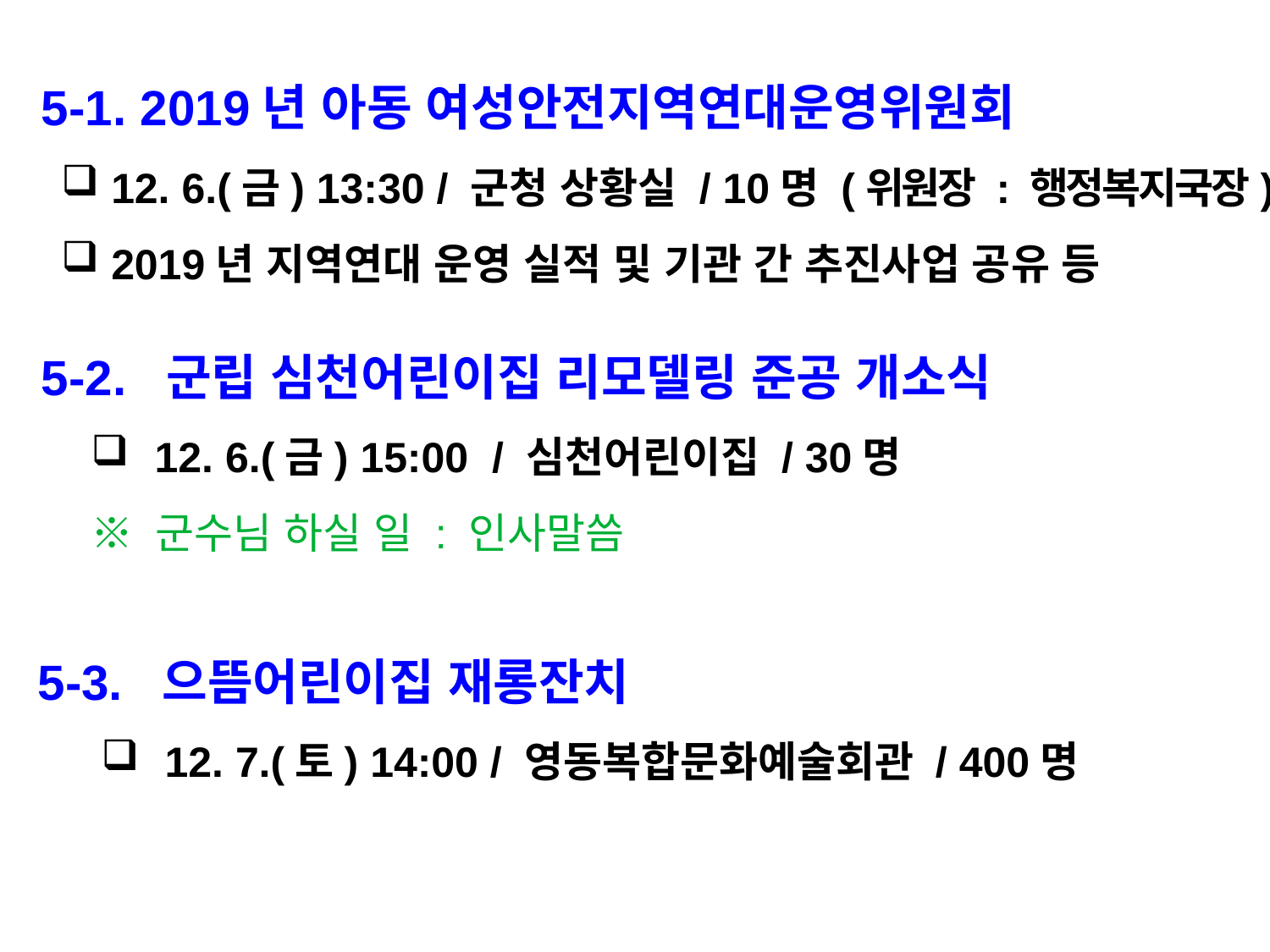

5-1. 2019년 아동 여성안전지역연대운영위원회
 12. 6.(금) 13:30 / 군청 상황실 / 10명 (위원장 : 행정복지국장)
 2019년 지역연대 운영 실적 및 기관 간 추진사업 공유 등
 5-2.  군립 심천어린이집 리모델링 준공 개소식
12. 6.(금) 15:00  / 심천어린이집 / 30명
※ 군수님 하실 일 : 인사말씀
5-3.  으뜸어린이집 재롱잔치
12. 7.(토) 14:00 / 영동복합문화예술회관 / 400명